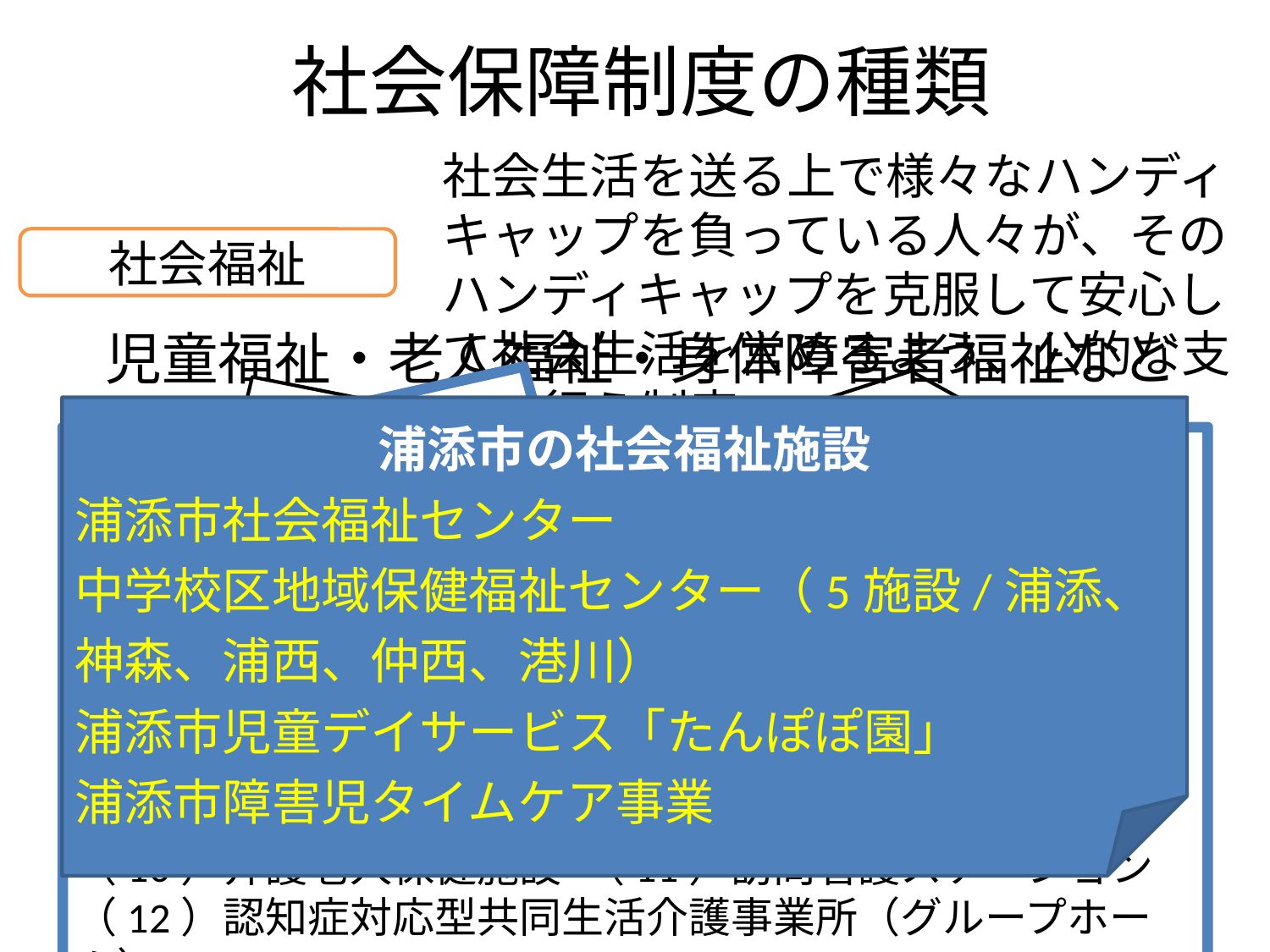

# 社会保障制度の種類
社会生活を送る上で様々なハンディキャップを負っている人々が、そのハンディキャップを克服して安心して社会生活を営めるよう、公的な支援を行う制度
社会福祉
児童福祉・老人福祉・身体障害者福祉など
浦添市の社会福祉施設
浦添市社会福祉センター
中学校区地域保健福祉センター（5施設/浦添、神森、浦西、仲西、港川）
浦添市児童デイサービス「たんぽぽ園」
浦添市障害児タイムケア事業
（１）養護老人ホーム		（２）特別養護老人ホーム
（３）軽費老人ホーム（Ａ型・ケアハウス）
（４）老人福祉センター	（５）老人憩の家
（６）老人デイサービスセンター
（７）生活支援ハウス（高齢者生活福祉センター）
（８）老人介護支援センター	（９）地域包括支援センター
（10）介護老人保健施設	（11）訪問看護ステーション
（12）認知症対応型共同生活介護事業所（グループホーム）
（13）有料老人ホーム		（14）老人短期入所施設
（１）助産施設			（２）乳児院
（３）母子生活支援施設	（４）児童養護施設
（５）知的障害児施設		（６）肢体不自由児施設
（７）重症心身障害児施設	（８）児童自立支援施設
（９）児童家庭支援センター	（10）児童館
（11）保育所			（12）児童遊園
３．身体障害者更生援護施設
（１）身体障害者授産施設　　他４施設
４．知的障害者援護施設
（１）知的障害者更生施設　　他３施設
５．精神障害者社会復帰施設
（１）精神障害者生活訓練施設　　他２施設
６．障害者自立支援法における新体系障害福祉サービス事業
（１）障害者支援施設
（２）障害福祉サービス事業所
　①療養介護　②生活介護　③児童デイサービス　　他5団体